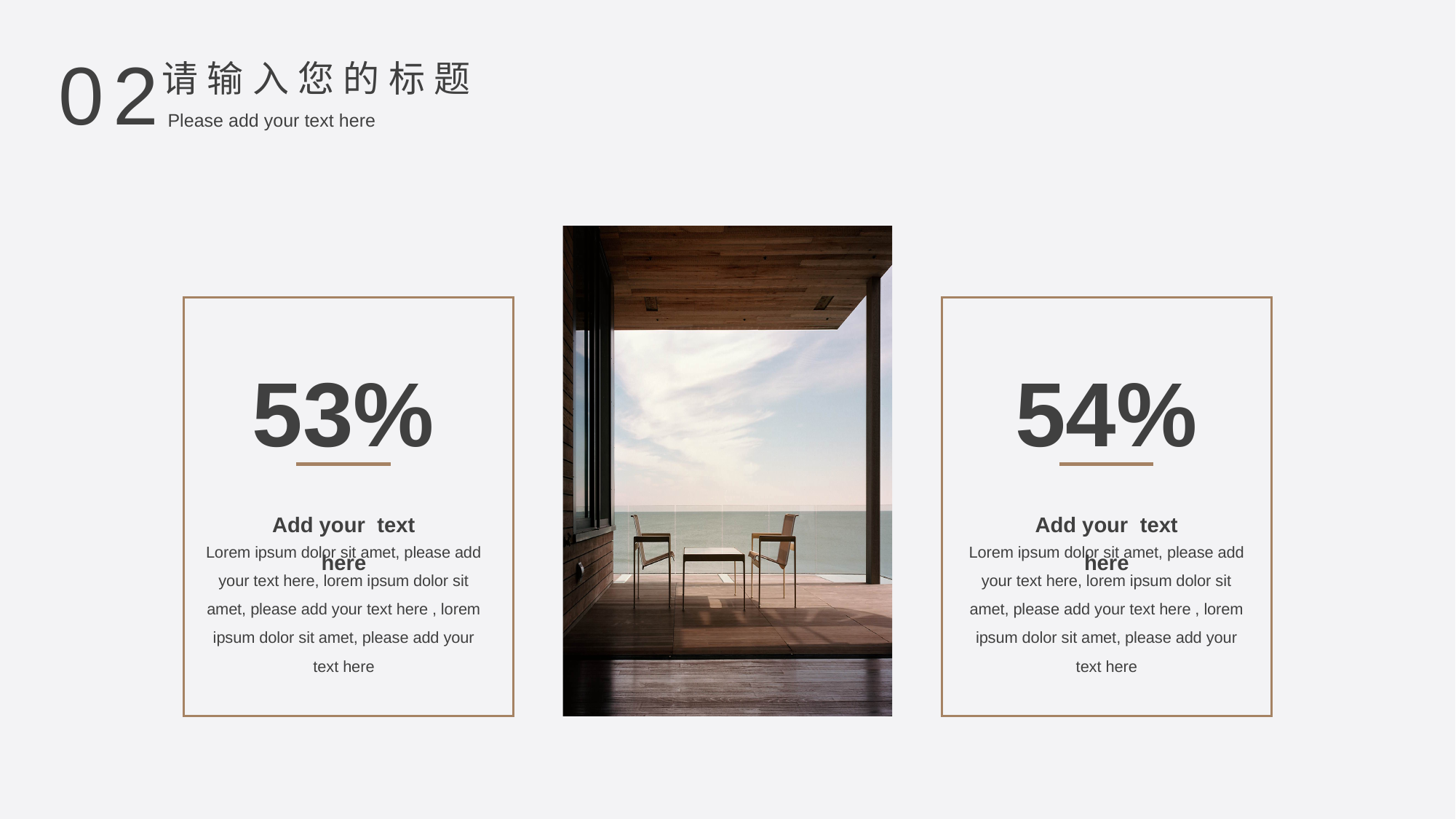

02
请输入您的标题
Please add your text here

53%
54%

Add your  text here
Add your  text here
Lorem ipsum dolor sit amet, please add your text here, lorem ipsum dolor sit amet, please add your text here , lorem ipsum dolor sit amet, please add your text here
Lorem ipsum dolor sit amet, please add your text here, lorem ipsum dolor sit amet, please add your text here , lorem ipsum dolor sit amet, please add your text here